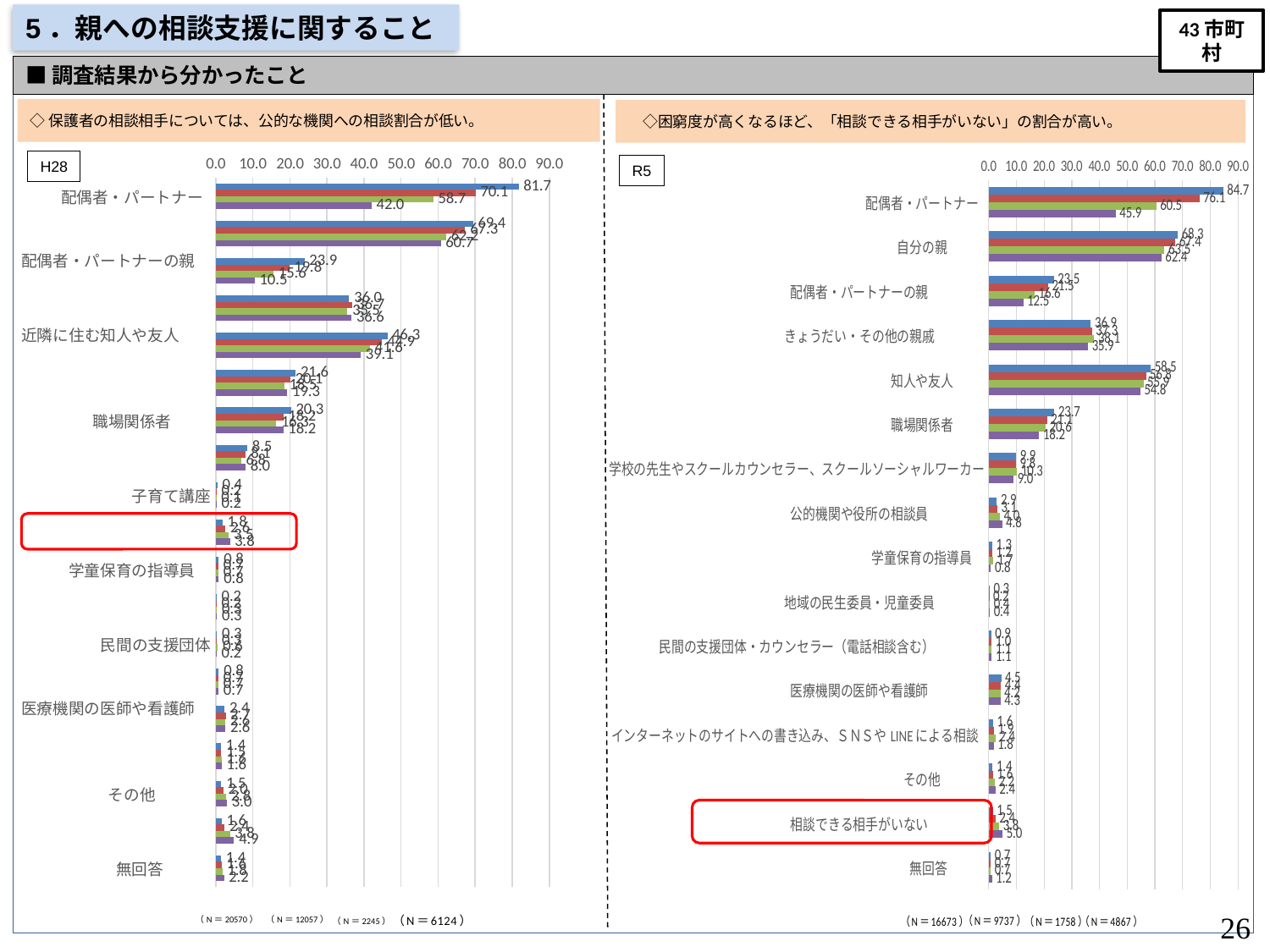

5．親への相談支援に関すること
43市町村
■調査結果から分かったこと

◇保護者の相談相手については、公的な機関への相談割合が低い。
　◇困窮度が高くなるほど、「相談できる相手がいない」の割合が高い。

### Chart

| Category | 中央値以上 | 困窮度Ⅲ | 困窮度Ⅱ | 困窮度Ⅰ |
|---|---|---|---|---|
| 配偶者・パートナー   | 81.7 | 70.1 | 58.7 | 42.0 |
| 自分の親             | 69.4 | 67.3 | 62.2 | 60.7 |
| 配偶者・パートナーの親                   | 23.9 | 19.8 | 15.6 | 10.5 |
| きょうだい・その他の親戚                 | 36.0 | 36.7 | 35.5 | 36.6 |
| 近隣に住む知人や友人           | 46.3 | 44.9 | 41.6 | 39.1 |
| 近隣に住んでいない知人や友人           | 21.6 | 20.1 | 18.5 | 19.3 |
| 職場関係者           | 20.3 | 18.2 | 16.3 | 18.2 |
| 学校の先生やスクールカウンセラー | 8.5 | 8.1 | 6.8 | 8.0 |
| 子育て講座 | 0.4 | 0.2 | 0.1 | 0.2 |
| 公的機関や役所の相談員                   | 1.8 | 2.6 | 3.5 | 3.8 |
| 学童保育の指導員     | 0.8 | 0.7 | 0.7 | 0.8 |
| 地域の民生委員・児童委員                 | 0.2 | 0.2 | 0.3 | 0.3 |
| 民間の支援団体 | 0.3 | 0.3 | 0.6 | 0.2 |
| 民間のカウンセラー・電話相談 | 0.8 | 0.7 | 0.7 | 0.7 |
| 医療機関の医師や看護師                   | 2.4 | 2.7 | 2.6 | 2.6 |
| インターネットのサイトへの書き込み | 1.4 | 1.5 | 1.6 | 1.6 |
| その他               | 1.5 | 2.0 | 2.8 | 3.0 |
| 相談できる相手がいない                   | 1.6 | 2.4 | 3.8 | 4.9 |
|   無回答             | 1.4 | 1.6 | 1.8 | 2.2 |
H28

### Chart

| Category | 中央値以上 | 困窮度Ⅲ | 困窮度Ⅱ | 困窮度Ⅰ |
|---|---|---|---|---|
| 配偶者・パートナー   | 84.7 | 76.1 | 60.5 | 45.9 |
| 自分の親             | 68.3 | 67.4 | 63.5 | 62.4 |
| 配偶者・パートナーの親                   | 23.5 | 21.5 | 16.6 | 12.5 |
| きょうだい・その他の親戚                 | 36.9 | 37.3 | 38.1 | 35.9 |
| 知人や友人           | 58.5 | 56.8 | 55.9 | 54.8 |
| 職場関係者           | 23.7 | 21.1 | 20.6 | 18.2 |
| 学校の先生やスクールカウンセラー、スクールソーシャルワーカー | 9.9 | 9.8 | 10.3 | 9.0 |
| 公的機関や役所の相談員                   | 2.9 | 3.1 | 4.0 | 4.8 |
| 学童保育の指導員     | 1.3 | 1.2 | 1.7 | 0.8 |
| 地域の民生委員・児童委員                 | 0.3 | 0.2 | 0.4 | 0.4 |
| 民間の支援団体・カウンセラー（電話相談含む）                 | 0.9 | 1.0 | 1.1 | 1.1 |
| 医療機関の医師や看護師                   | 4.5 | 4.4 | 4.2 | 4.3 |
| インターネットのサイトへの書き込み、ＳＮＳやLINEによる相談   | 1.6 | 1.9 | 2.4 | 1.8 |
| その他               | 1.4 | 1.6 | 2.2 | 2.4 |
| 相談できる相手がいない                   | 1.5 | 2.4 | 3.8 | 5.0 |
|   無回答             | 0.7 | 0.7 | 0.7 | 1.2 |
R5

26
（N＝20570）
（N＝12057）
（N＝2245）